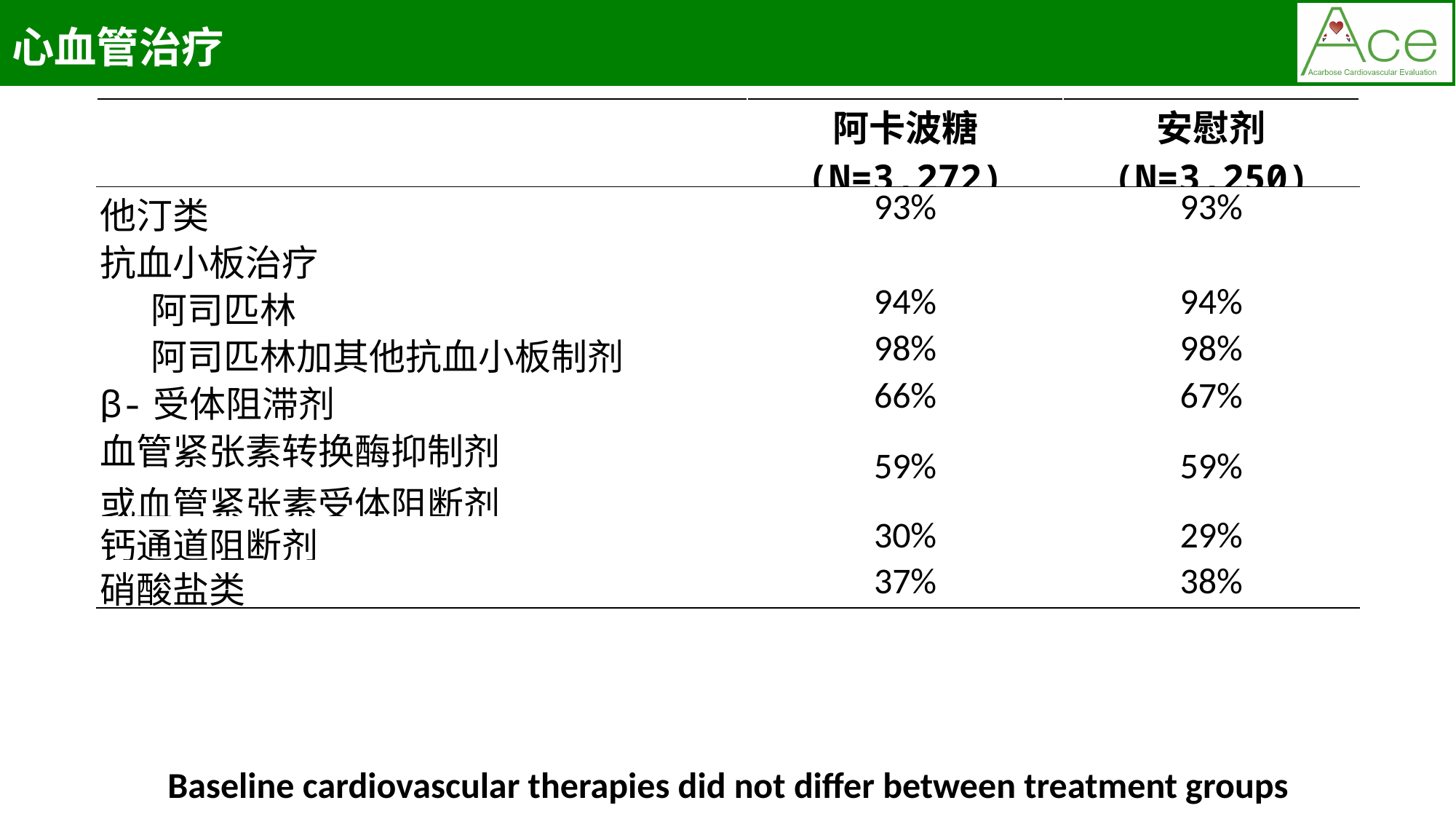

心血管治疗
|  | 阿卡波糖 (N=3,272) | 安慰剂 (N=3,250) |
| --- | --- | --- |
| 他汀类 | 93% | 93% |
| 抗血小板治疗 |  |  |
| 阿司匹林 | 94% | 94% |
| 阿司匹林加其他抗血小板制剂 | 98% | 98% |
| β-受体阻滞剂 | 66% | 67% |
| 血管紧张素转换酶抑制剂 或血管紧张素受体阻断剂 | 59% | 59% |
| 钙通道阻断剂 | 30% | 29% |
| 硝酸盐类 | 37% | 38% |
Baseline cardiovascular therapies did not differ between treatment groups